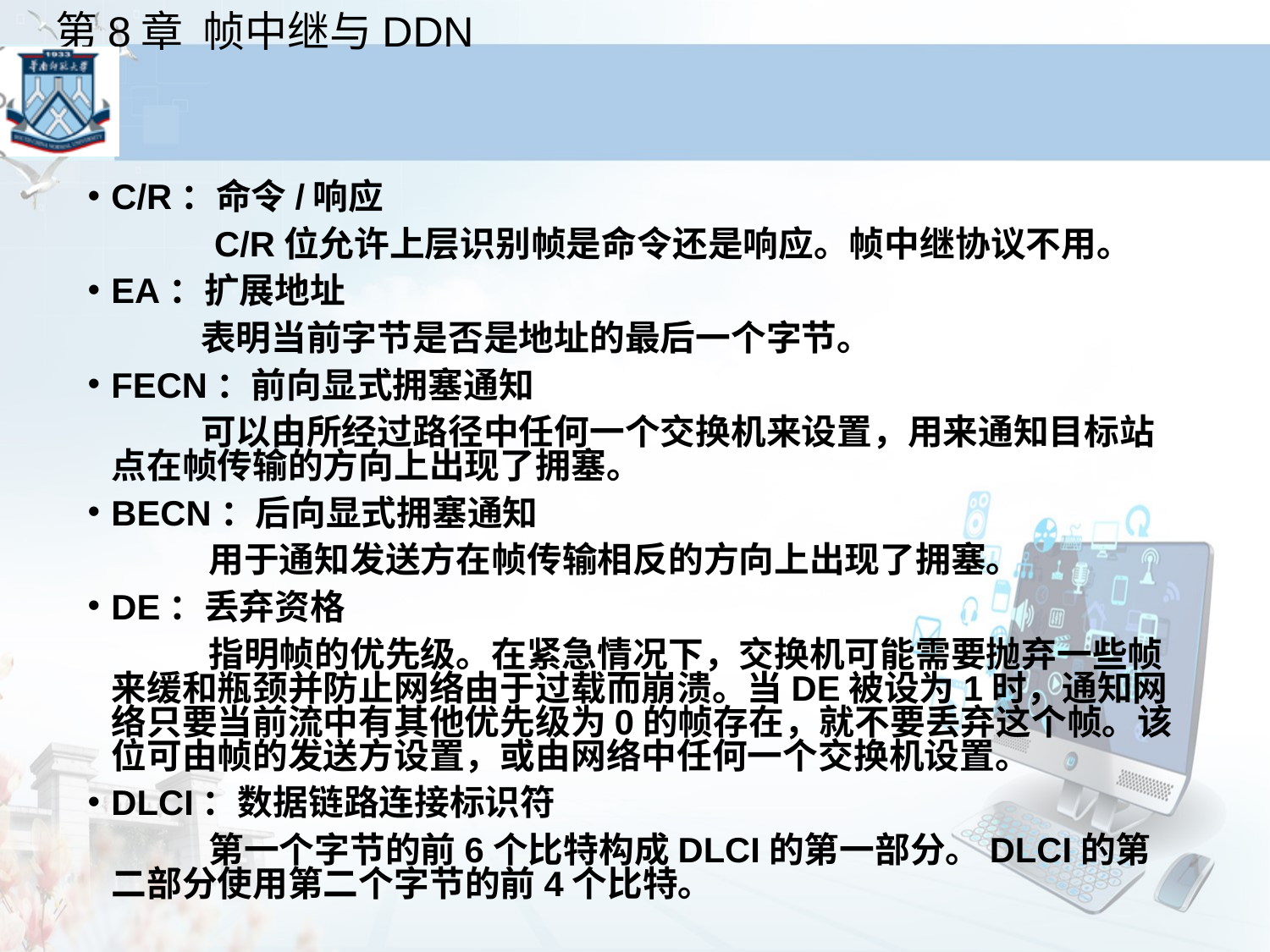

C/R：命令/响应
             C/R位允许上层识别帧是命令还是响应。帧中继协议不用。
EA：扩展地址
             表明当前字节是否是地址的最后一个字节。
FECN：前向显式拥塞通知
             可以由所经过路径中任何一个交换机来设置，用来通知目标站点在帧传输的方向上出现了拥塞。
BECN：后向显式拥塞通知
              用于通知发送方在帧传输相反的方向上出现了拥塞。
DE：丢弃资格
              指明帧的优先级。在紧急情况下，交换机可能需要抛弃一些帧来缓和瓶颈并防止网络由于过载而崩溃。当DE被设为1时，通知网络只要当前流中有其他优先级为0的帧存在，就不要丢弃这个帧。该位可由帧的发送方设置，或由网络中任何一个交换机设置。
DLCI：数据链路连接标识符
              第一个字节的前6个比特构成DLCI的第一部分。DLCI的第二部分使用第二个字节的前4个比特。